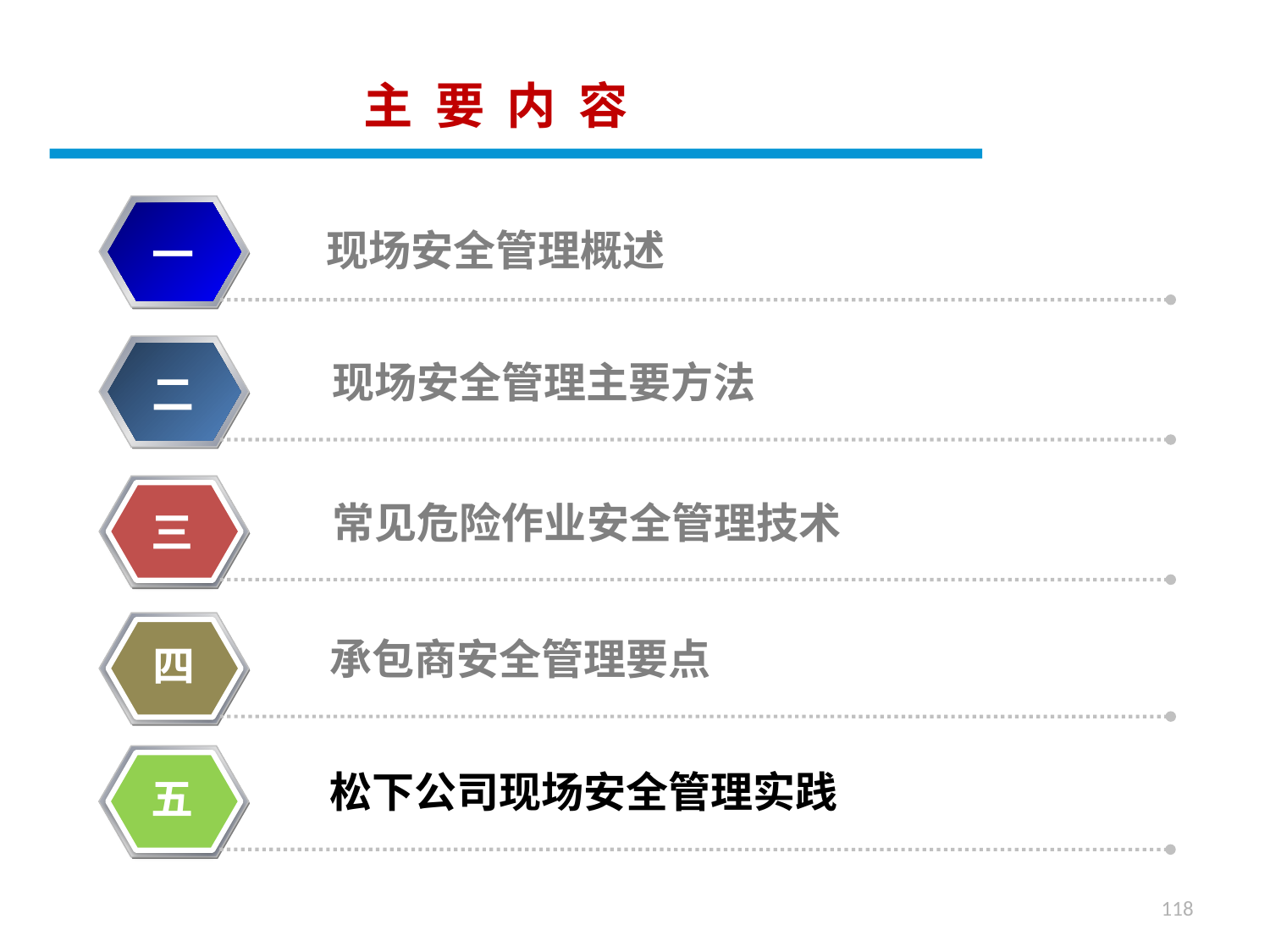

主  要  内  容

现场安全管理概述
一

现场安全管理主要方法
二

常见危险作业安全管理技术
三

承包商安全管理要点
四

松下公司现场安全管理实践
五

118